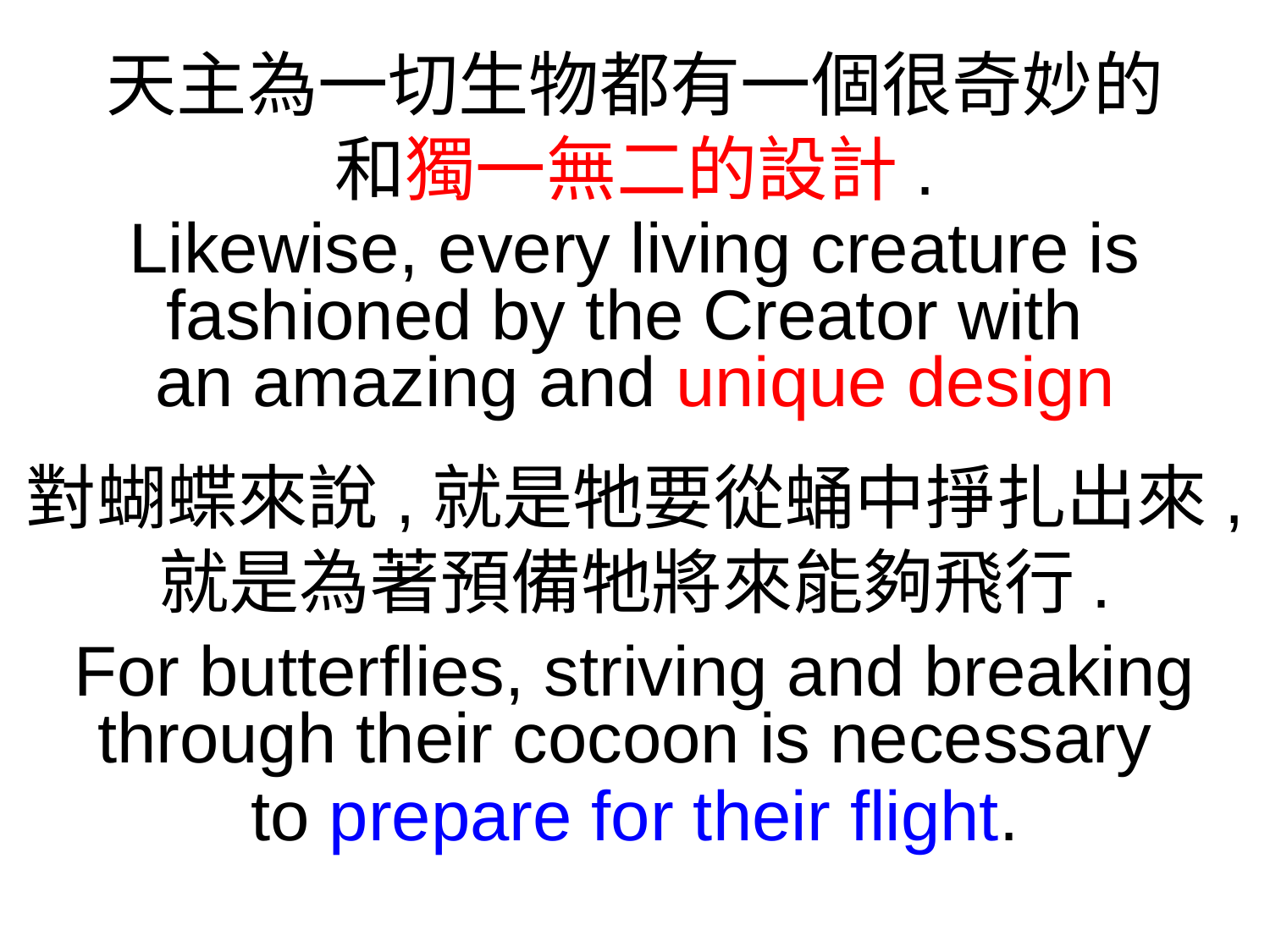

天主為一切生物都有一個很奇妙的
和獨一無二的設計.
Likewise, every living creature is fashioned by the Creator with
an amazing and unique design
對蝴蝶來說,就是牠要從蛹中掙扎出來,
就是為著預備牠將來能夠飛行.
For butterflies, striving and breaking through their cocoon is necessary
to prepare for their flight.